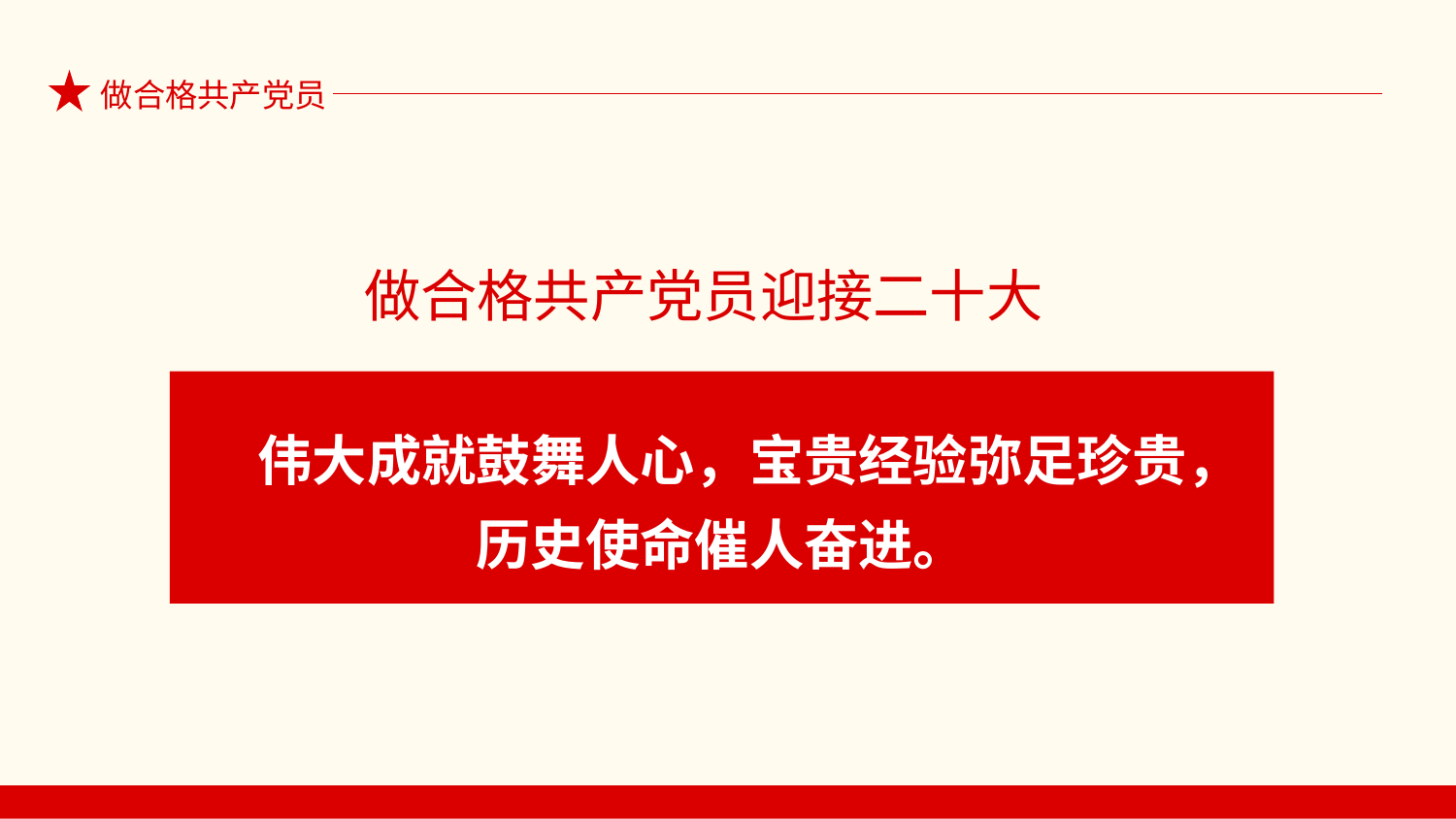

做合格共产党员迎接二十大

伟大成就鼓舞人心，宝贵经验弥足珍贵，历史使命催人奋进。